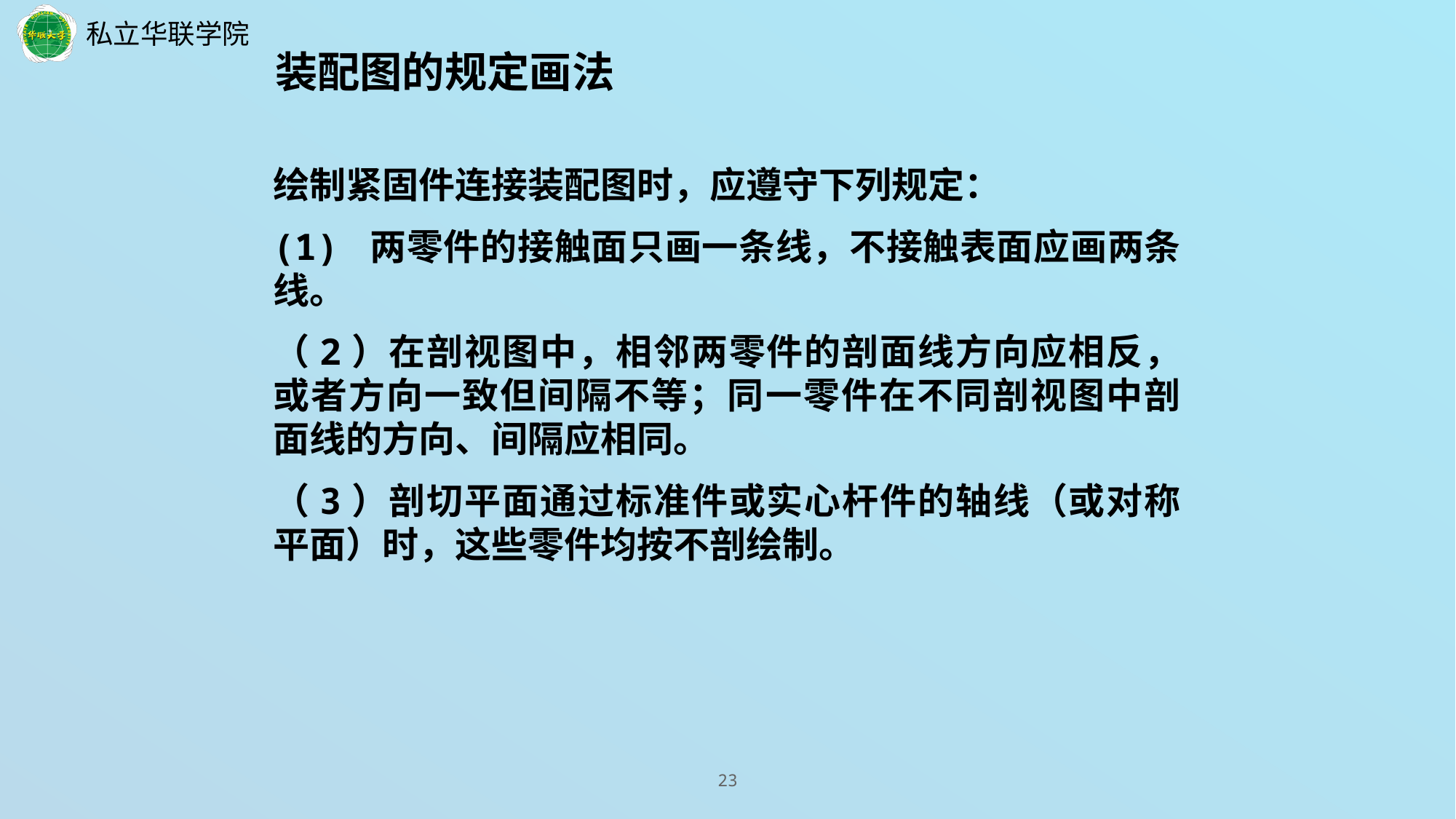

装配图的规定画法
绘制紧固件连接装配图时，应遵守下列规定：
(1) 两零件的接触面只画一条线，不接触表面应画两条线。
（2）在剖视图中，相邻两零件的剖面线方向应相反，或者方向一致但间隔不等；同一零件在不同剖视图中剖面线的方向、间隔应相同。
（3）剖切平面通过标准件或实心杆件的轴线（或对称平面）时，这些零件均按不剖绘制。
23